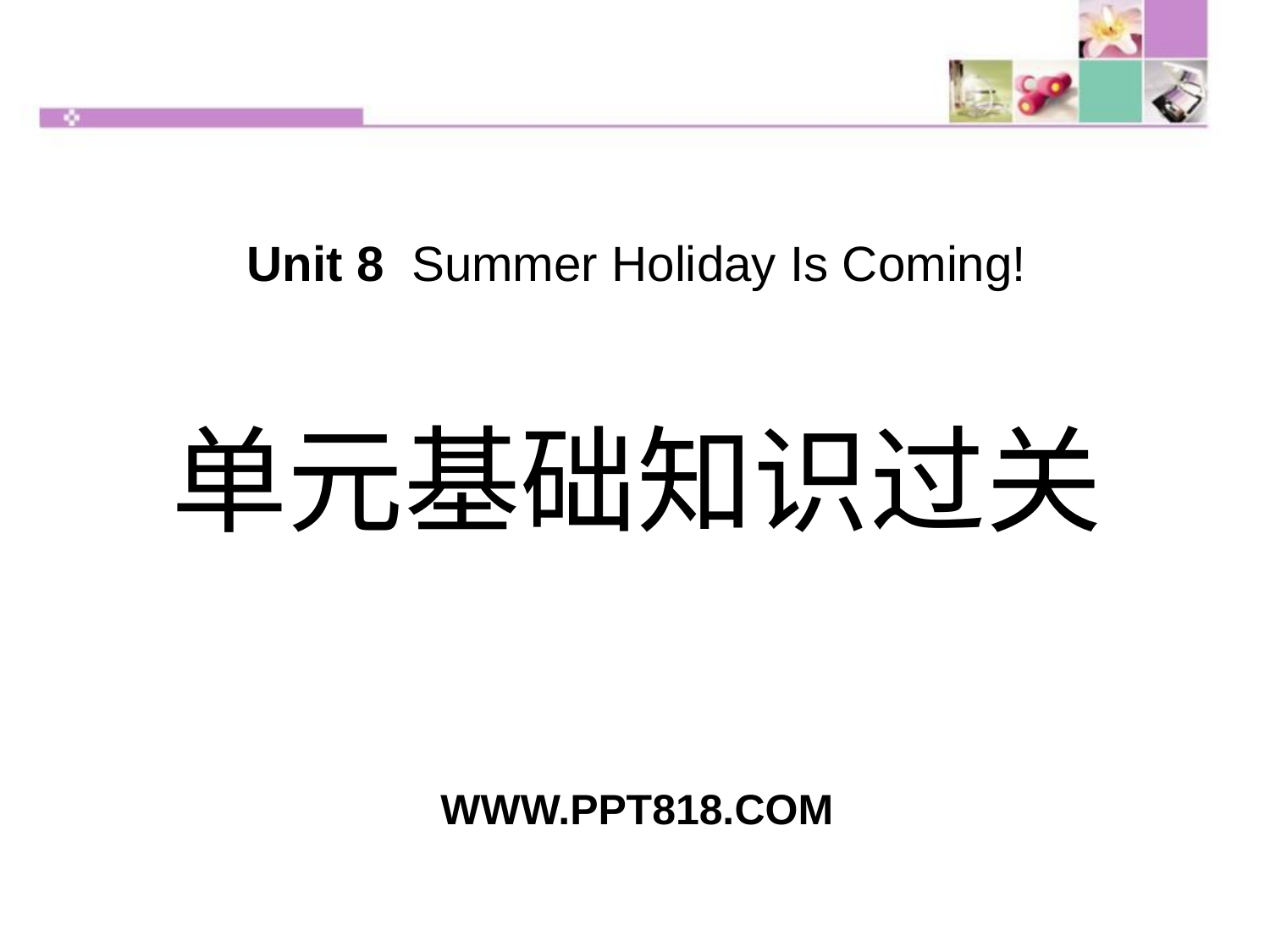

Unit 8  Summer Holiday Is Coming!
单元基础知识过关
WWW.PPT818.COM